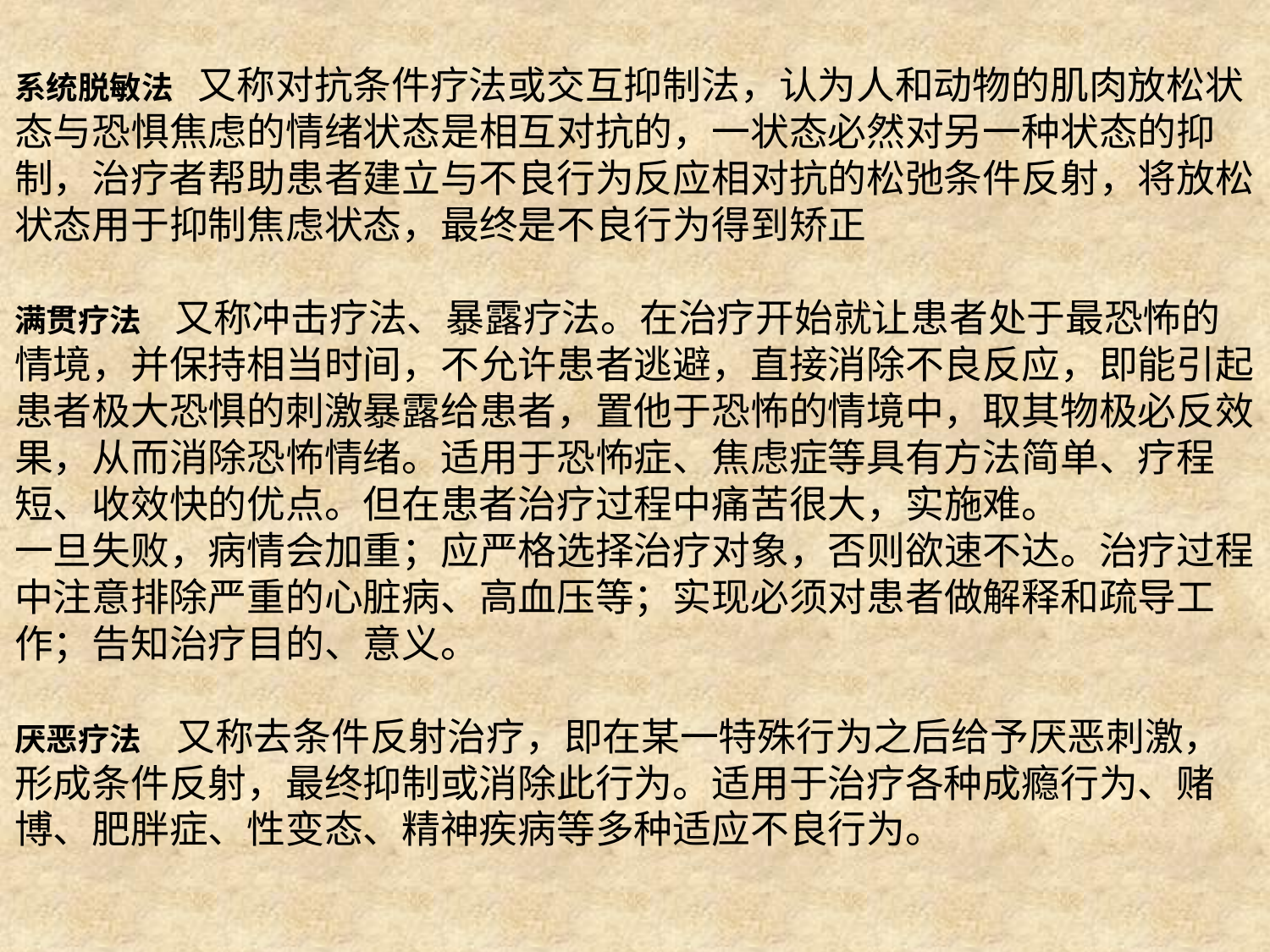

系统脱敏法   又称对抗条件疗法或交互抑制法，认为人和动物的肌肉放松状态与恐惧焦虑的情绪状态是相互对抗的，一状态必然对另一种状态的抑制，治疗者帮助患者建立与不良行为反应相对抗的松弛条件反射，将放松状态用于抑制焦虑状态，最终是不良行为得到矫正

满贯疗法    又称冲击疗法、暴露疗法。在治疗开始就让患者处于最恐怖的情境，并保持相当时间，不允许患者逃避，直接消除不良反应，即能引起患者极大恐惧的刺激暴露给患者，置他于恐怖的情境中，取其物极必反效果，从而消除恐怖情绪。适用于恐怖症、焦虑症等具有方法简单、疗程短、收效快的优点。但在患者治疗过程中痛苦很大，实施难。
一旦失败，病情会加重；应严格选择治疗对象，否则欲速不达。治疗过程中注意排除严重的心脏病、高血压等；实现必须对患者做解释和疏导工作；告知治疗目的、意义。

厌恶疗法    又称去条件反射治疗，即在某一特殊行为之后给予厌恶刺激，形成条件反射，最终抑制或消除此行为。适用于治疗各种成瘾行为、赌博、肥胖症、性变态、精神疾病等多种适应不良行为。